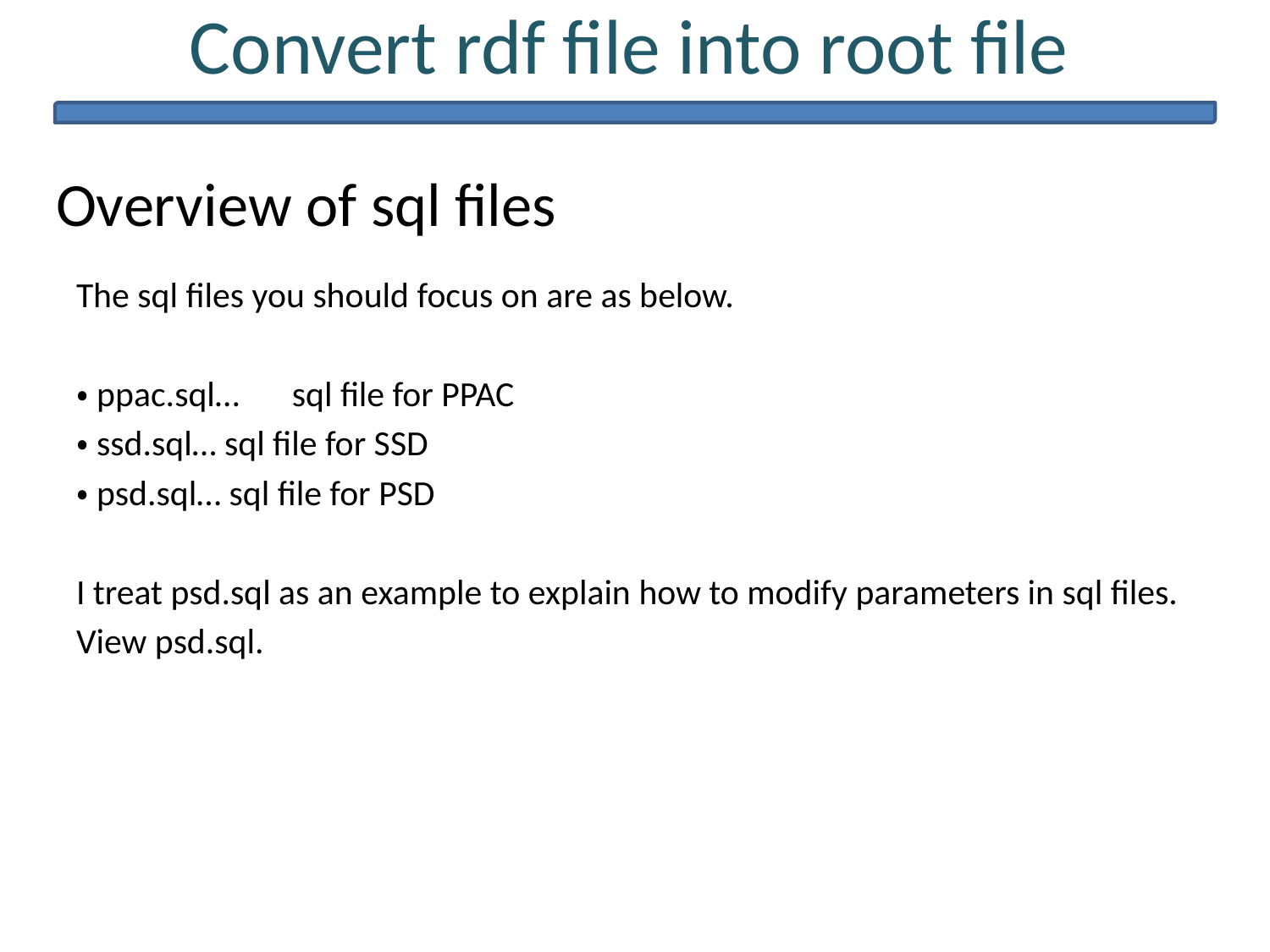

Convert rdf file into root file

Overview of sql files
The sql files you should focus on are as below.

・ppac.sql…　sql file for PPAC
・ssd.sql… sql file for SSD
・psd.sql… sql file for PSD

I treat psd.sql as an example to explain how to modify parameters in sql files.
View psd.sql.